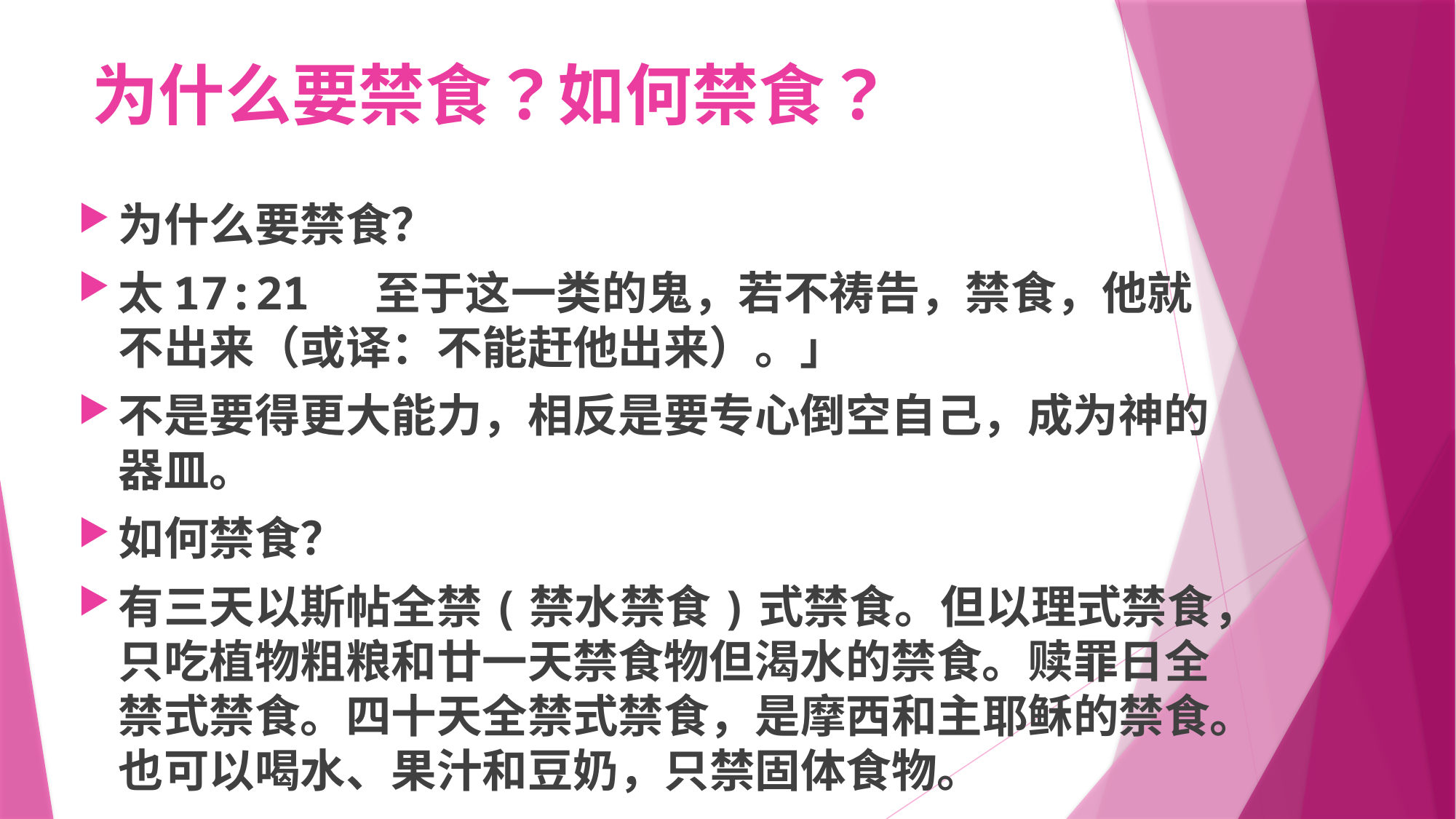

# 为什么要禁食？如何禁食？
为什么要禁食？
太17:21  至于这一类的鬼，若不祷告，禁食，他就不出来（或译：不能赶他出来）。」
不是要得更大能力，相反是要专心倒空自己，成为神的器皿。
如何禁食？
有三天以斯帖全禁(禁水禁食)式禁食。但以理式禁食，只吃植物粗粮和廿一天禁食物但渴水的禁食。赎罪日全禁式禁食。四十天全禁式禁食，是摩西和主耶稣的禁食。也可以喝水、果汁和豆奶，只禁固体食物。